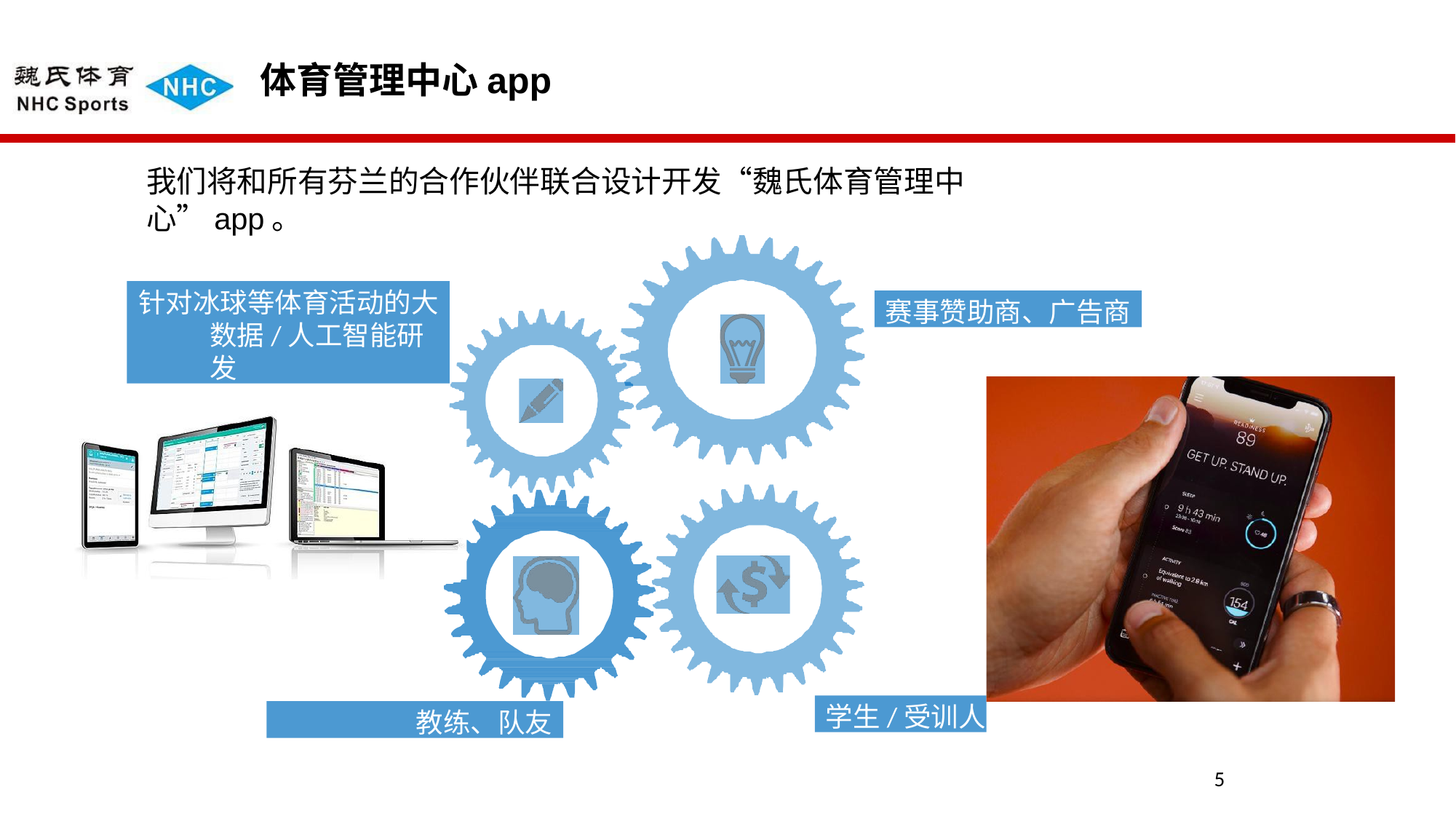

# 体育管理中心app

我们将和所有芬兰的合作伙伴联合设计开发“魏氏体育管理中心”app。

针对冰球等体育活动的大 数据/人工智能研发
赛事赞助商、广告商

学生/受训人
教练、队友
5